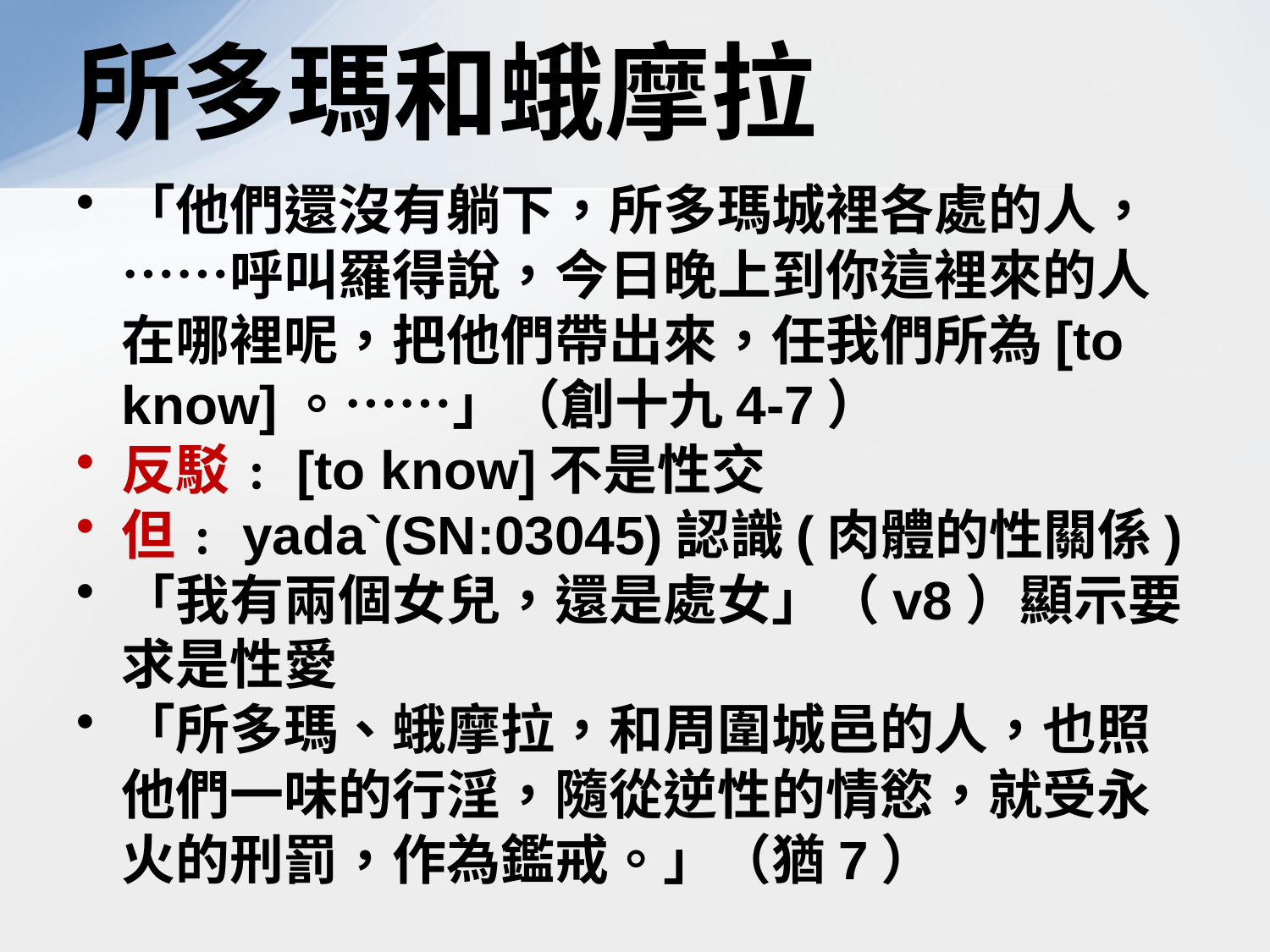

# 所多瑪和蛾摩拉
「他們還沒有躺下，所多瑪城裡各處的人，……呼叫羅得說，今日晚上到你這裡來的人在哪裡呢，把他們帶出來，任我們所為[to know]。……」（創十九4-7）
反駁﹕[to know]不是性交
但﹕yada`(SN:03045)認識(肉體的性關係)
「我有兩個女兒，還是處女」（v8）顯示要求是性愛
「所多瑪、蛾摩拉，和周圍城邑的人，也照他們一味的行淫，隨從逆性的情慾，就受永火的刑罰，作為鑑戒。」（猶7）